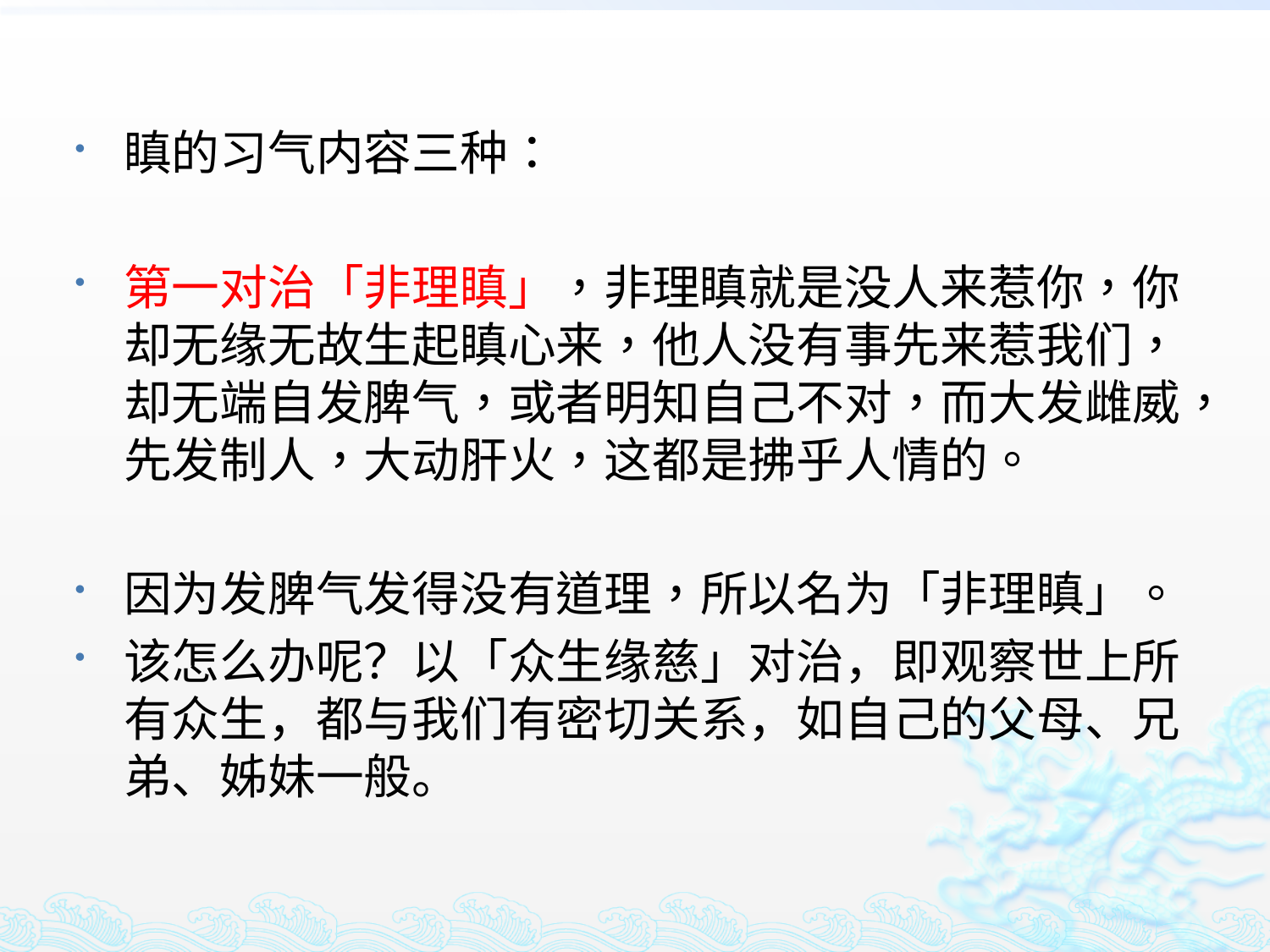

瞋的习气内容三种：

第一对治「非理瞋」，非理瞋就是没人来惹你，你却无缘无故生起瞋心来，他人没有事先来惹我们，却无端自发脾气，或者明知自己不对，而大发雌威，先发制人，大动肝火，这都是拂乎人情的。

因为发脾气发得没有道理，所以名为「非理瞋」。
该怎么办呢？以「众生缘慈」对治，即观察世上所有众生，都与我们有密切关系，如自己的父母、兄弟、姊妹一般。